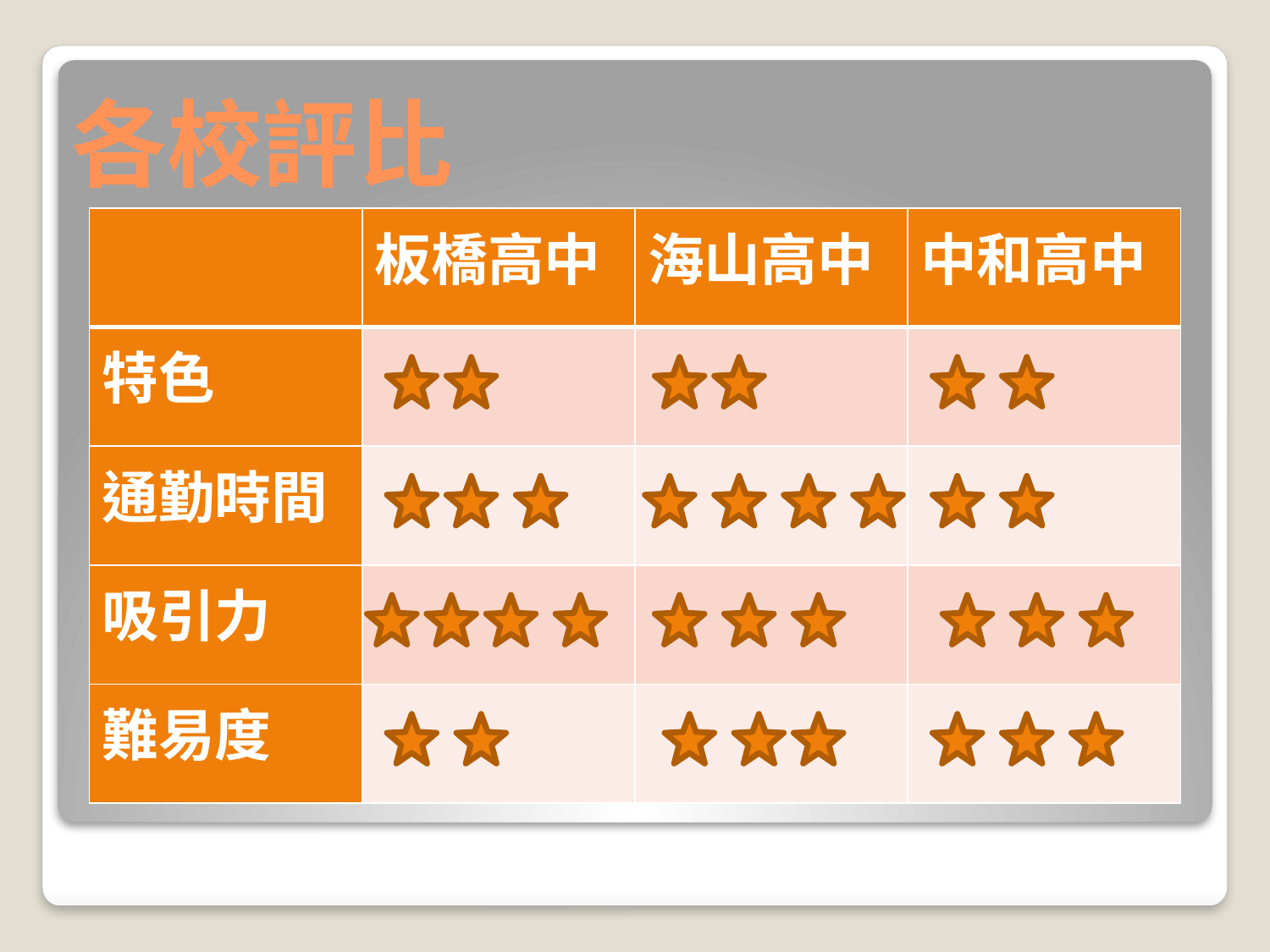

# 各校評比
|  | 板橋高中 | 海山高中 | 中和高中 |
| --- | --- | --- | --- |
| 特色 |  |  |  |
| 通勤時間 |  |  |  |
| 吸引力 |  |  |  |
| 難易度 |  |  |  |